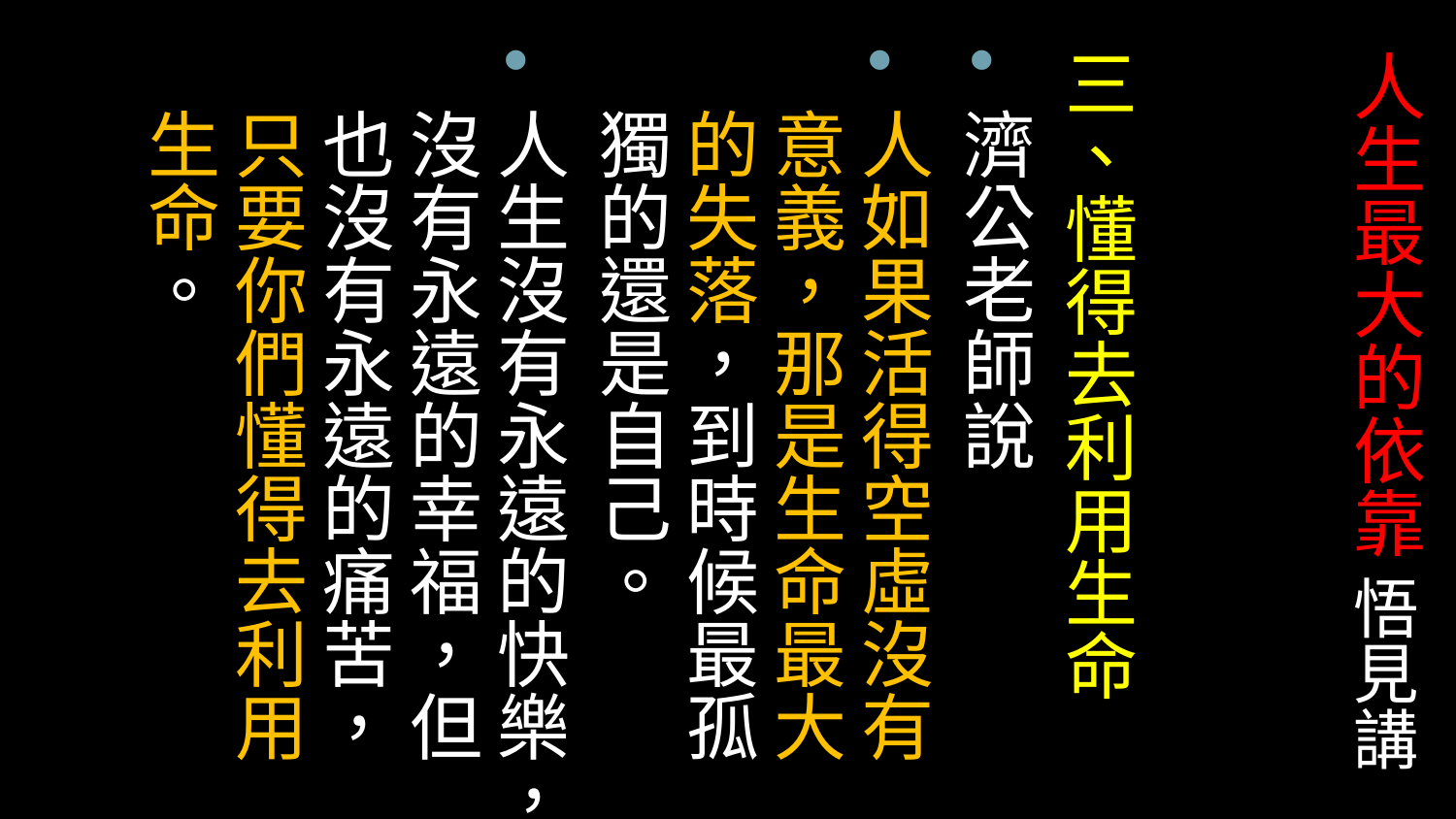

三、懂得去利用生命
濟公老師說
人如果活得空虛沒有意義，那是生命最大的失落，到時候最孤獨的還是自己。
人生沒有永遠的快樂，沒有永遠的幸福，但也沒有永遠的痛苦，只要你們懂得去利用生命。

# 人生最大的依靠 悟見講